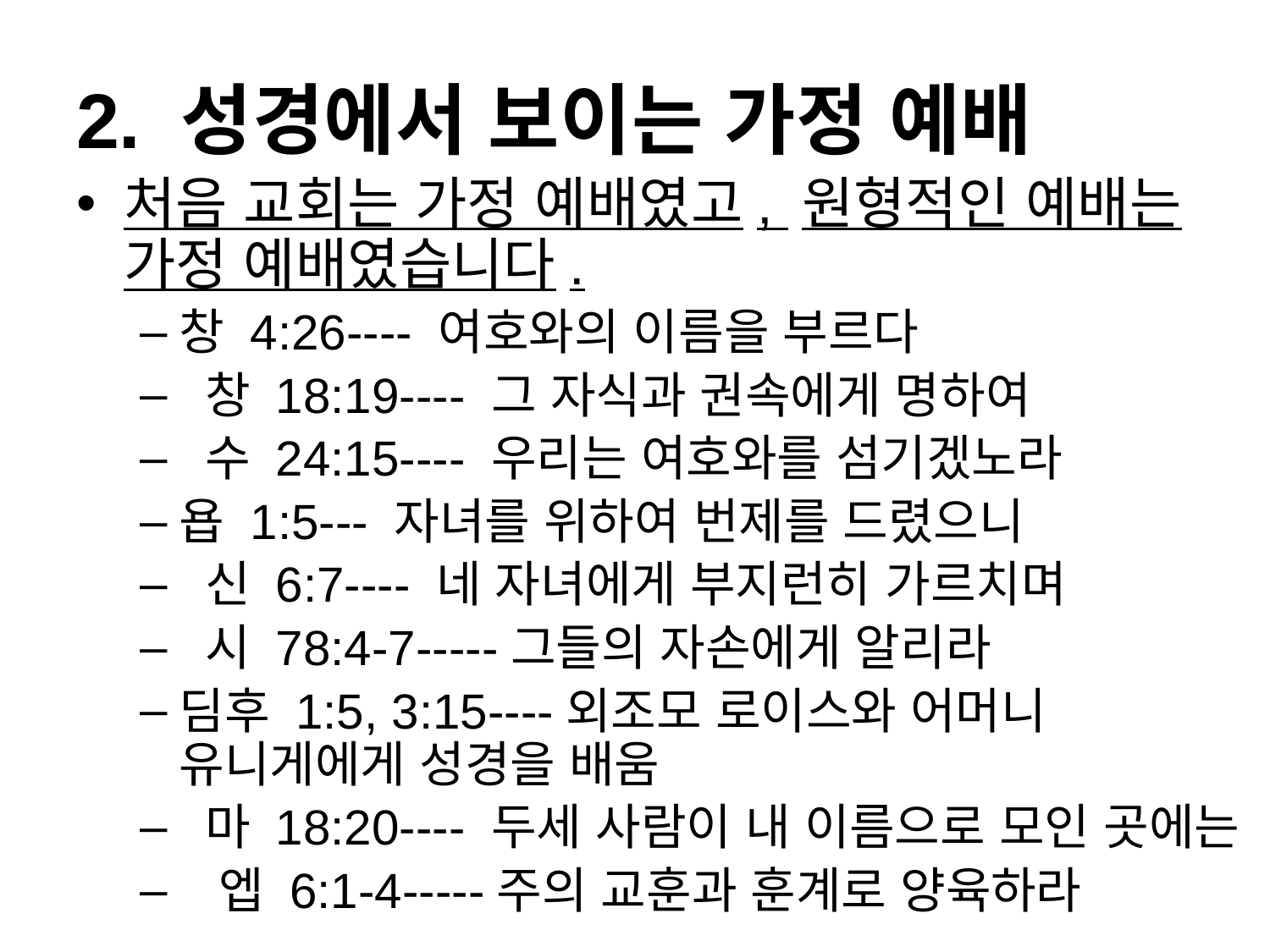

# 2. 성경에서 보이는 가정 예배
처음 교회는 가정 예배였고, 원형적인 예배는 가정 예배였습니다.
창 4:26---- 여호와의 이름을 부르다
 창 18:19---- 그 자식과 권속에게 명하여
 수 24:15---- 우리는 여호와를 섬기겠노라
욥 1:5--- 자녀를 위하여 번제를 드렸으니
 신 6:7---- 네 자녀에게 부지런히 가르치며
 시 78:4-7-----그들의 자손에게 알리라
딤후 1:5, 3:15----외조모 로이스와 어머니 유니게에게 성경을 배움
 마 18:20---- 두세 사람이 내 이름으로 모인 곳에는
  엡 6:1-4-----주의 교훈과 훈계로 양육하라